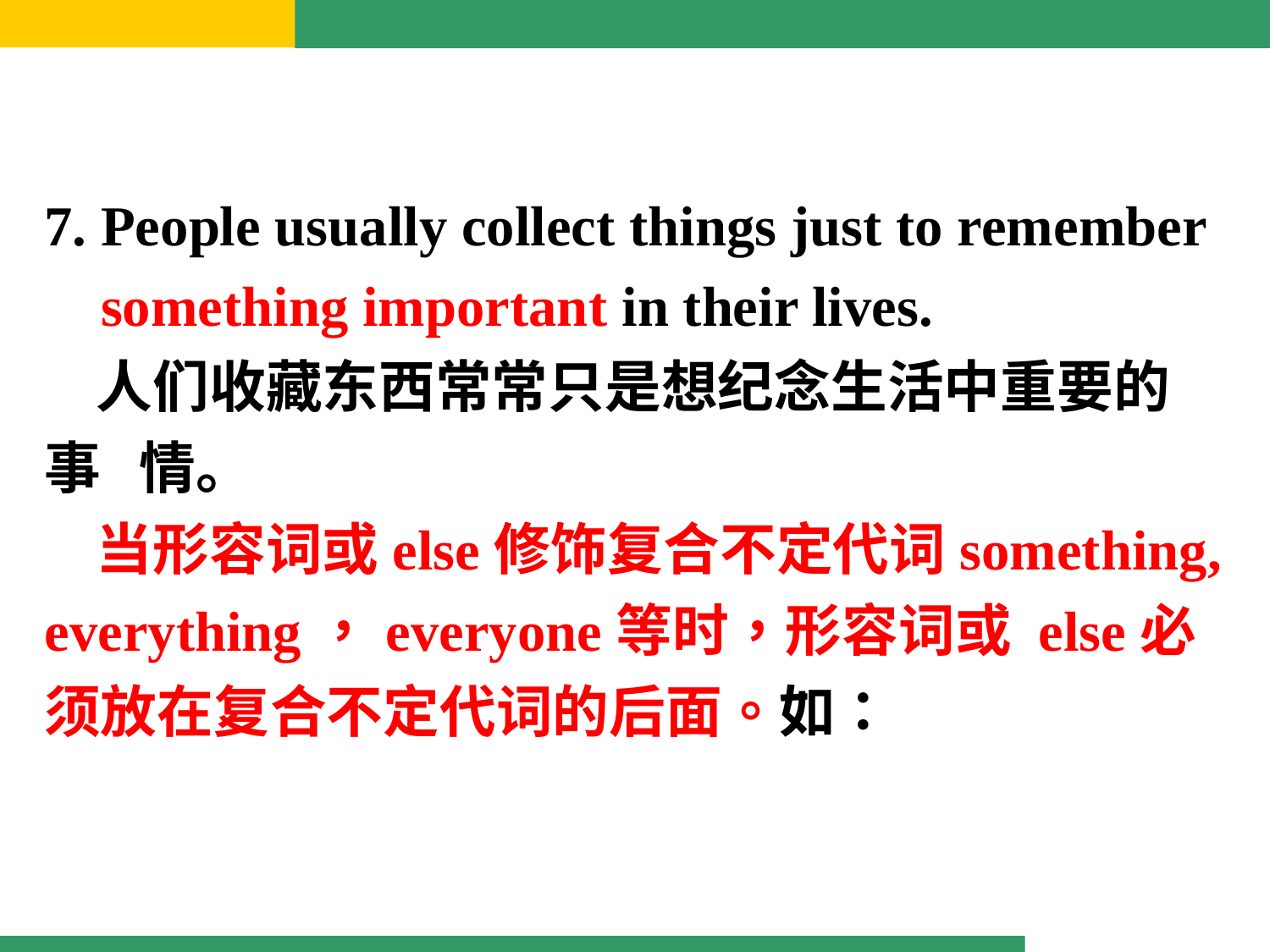

7. People usually collect things just to remember
    something important in their lives.
   人们收藏东西常常只是想纪念生活中重要的事   情。
   当形容词或else修饰复合不定代词something, everything，everyone等时，形容词或 else必须放在复合不定代词的后面。如：